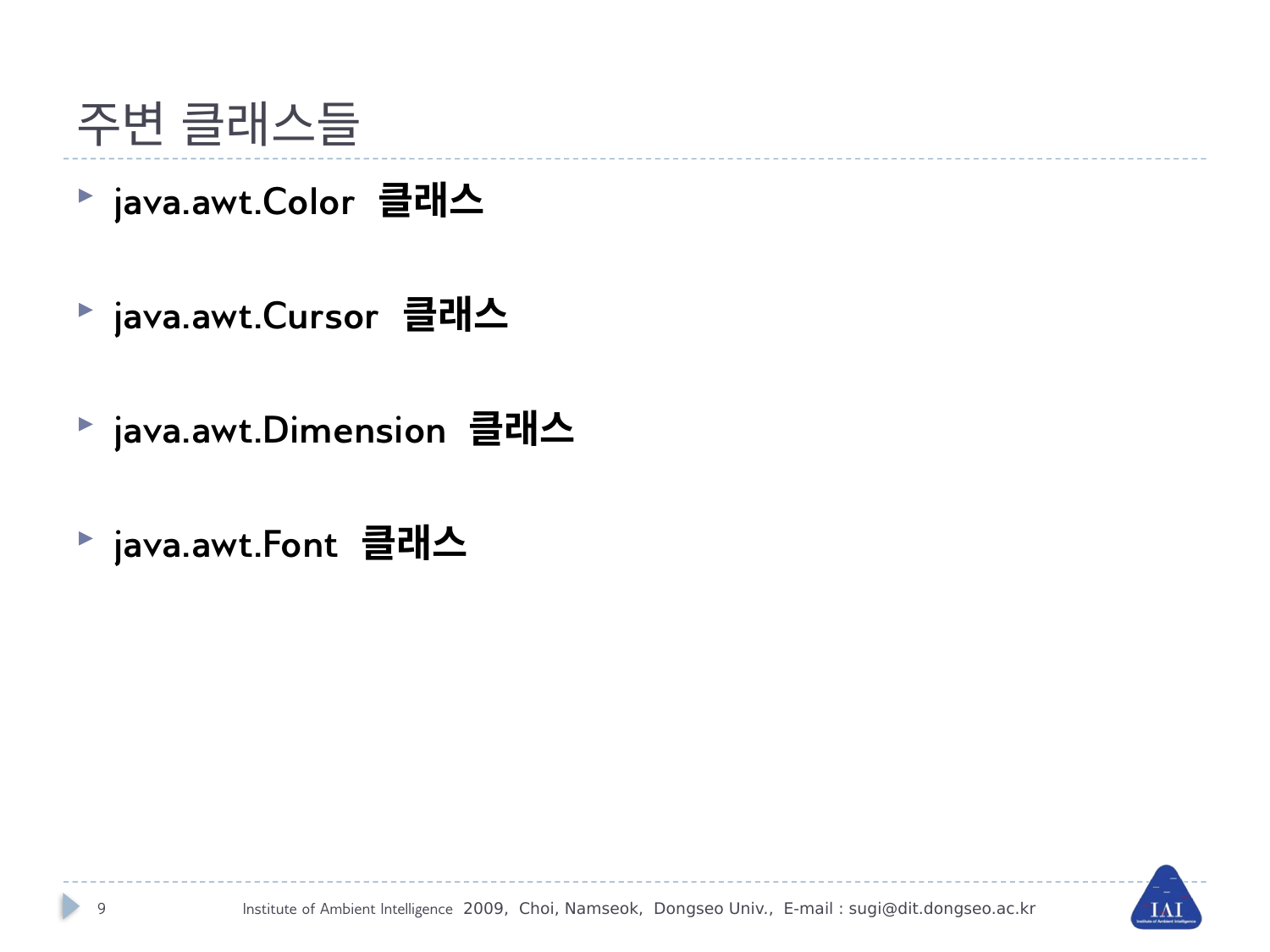

# 주변 클래스들
java.awt.Color 클래스

java.awt.Cursor 클래스

java.awt.Dimension 클래스

java.awt.Font 클래스